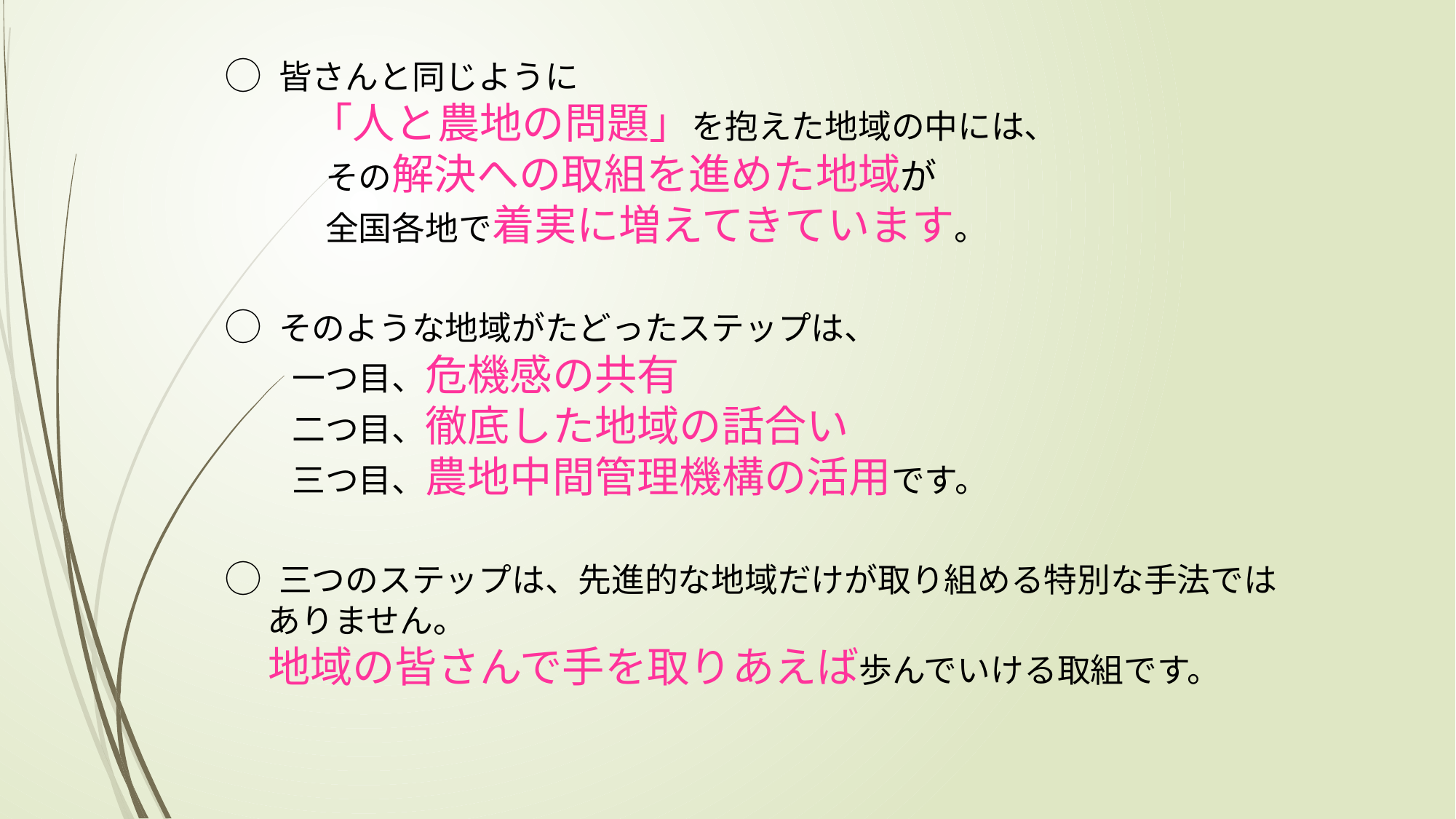

◯ 皆さんと同じように
　　「人と農地の問題」を抱えた地域の中には、
　　　その解決への取組を進めた地域が
　　　全国各地で着実に増えてきています。
◯ そのような地域がたどったステップは、
　　一つ目、危機感の共有
　　二つ目、徹底した地域の話合い
　　三つ目、農地中間管理機構の活用です。
◯ 三つのステップは、先進的な地域だけが取り組める特別な手法では
ありません。
　地域の皆さんで手を取りあえば歩んでいける取組です。